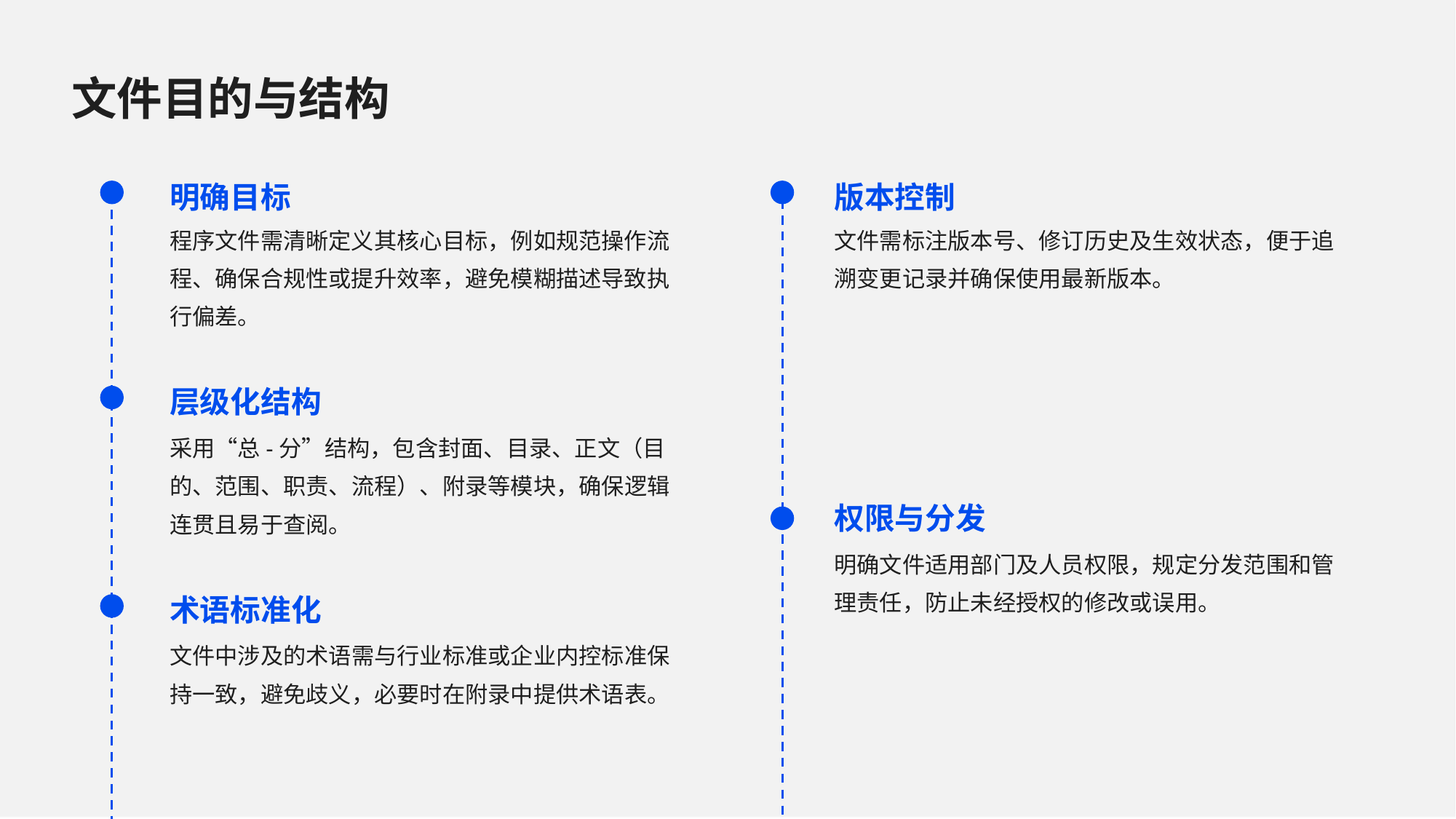

文件目的与结构
明确目标
版本控制

程序文件需清晰定义其核心目标，例如规范操作流程、确保合规性或提升效率，避免模糊描述导致执行偏差。
文件需标注版本号、修订历史及生效状态，便于追溯变更记录并确保使用最新版本。
层级化结构
采用“总-分”结构，包含封面、目录、正文（目的、范围、职责、流程）、附录等模块，确保逻辑连贯且易于查阅。
权限与分发

明确文件适用部门及人员权限，规定分发范围和管理责任，防止未经授权的修改或误用。
术语标准化
文件中涉及的术语需与行业标准或企业内控标准保持一致，避免歧义，必要时在附录中提供术语表。